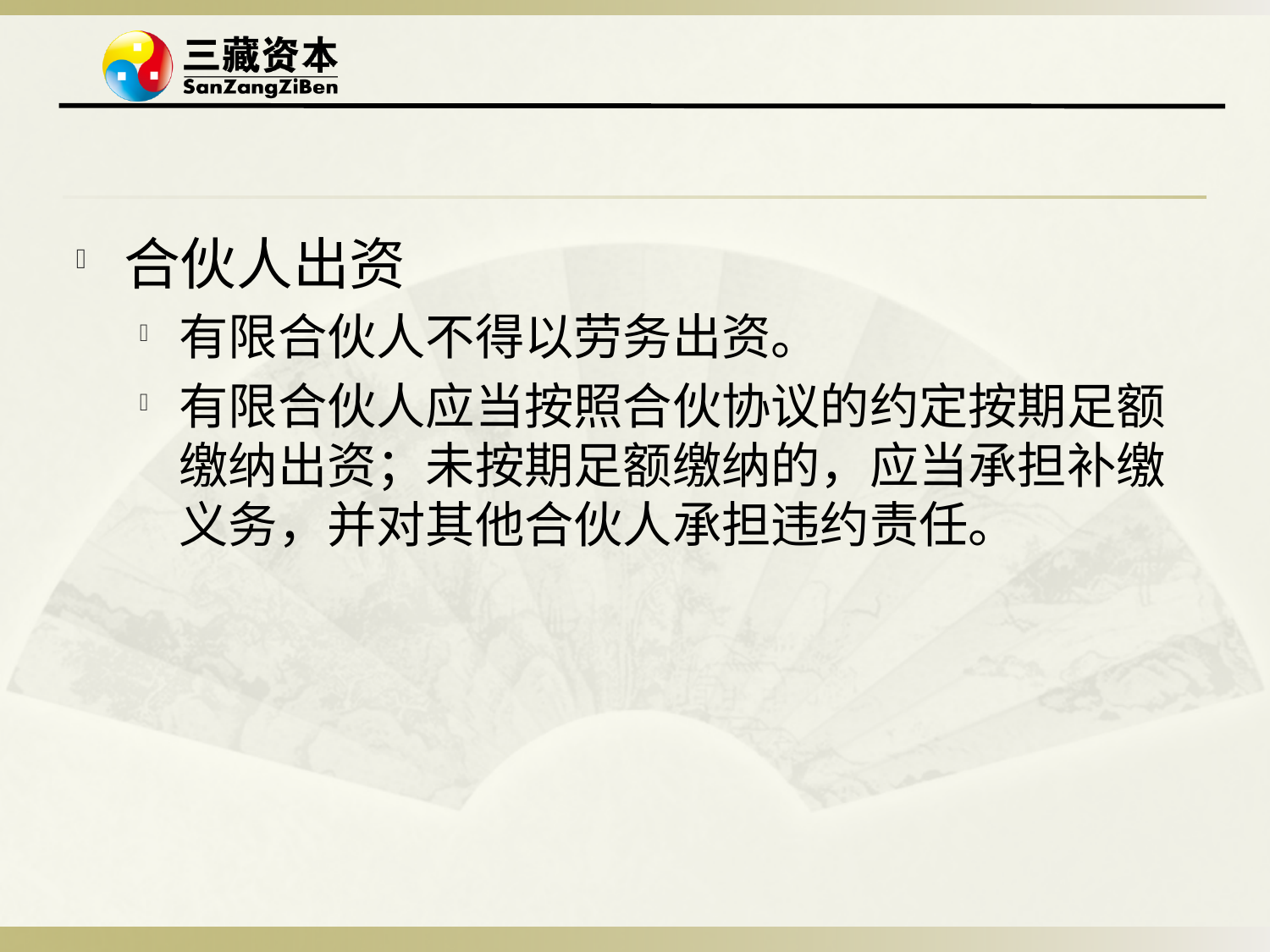

#
合伙人出资
有限合伙人不得以劳务出资。
有限合伙人应当按照合伙协议的约定按期足额缴纳出资；未按期足额缴纳的，应当承担补缴义务，并对其他合伙人承担违约责任。